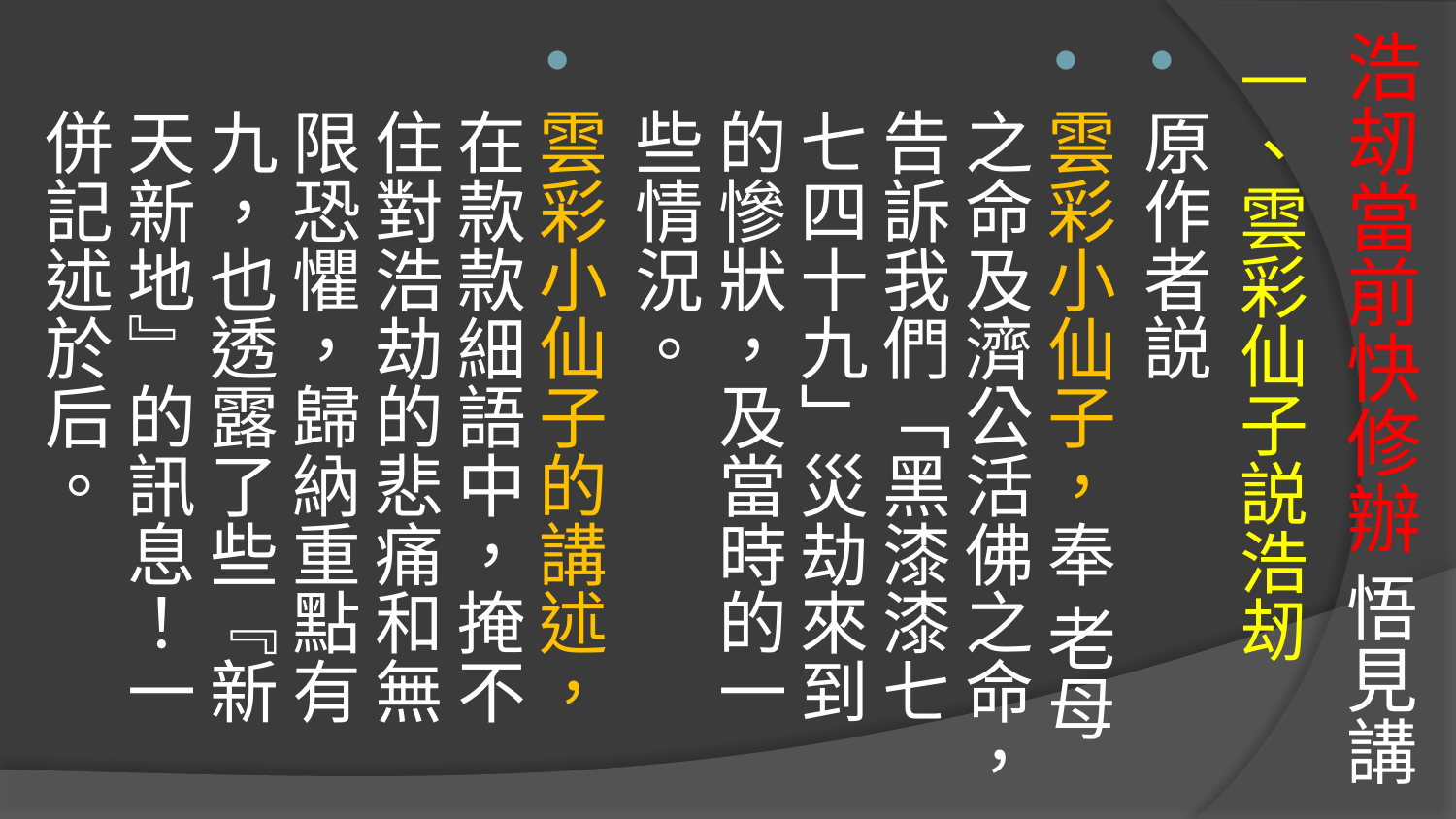

# 浩刼當前快修辦 悟見講
一、雲彩仙子説浩刼
原作者説
雲彩小仙子，奉 老母之命及濟公活佛之命，告訴我們「黑漆漆七七四十九」災劫來到的慘狀，及當時的一些情況。
雲彩小仙子的講述，在款款細語中，掩不住對浩劫的悲痛和無限恐懼，歸納重點有九，也透露了些『新天新地』的訊息！一併記述於后。